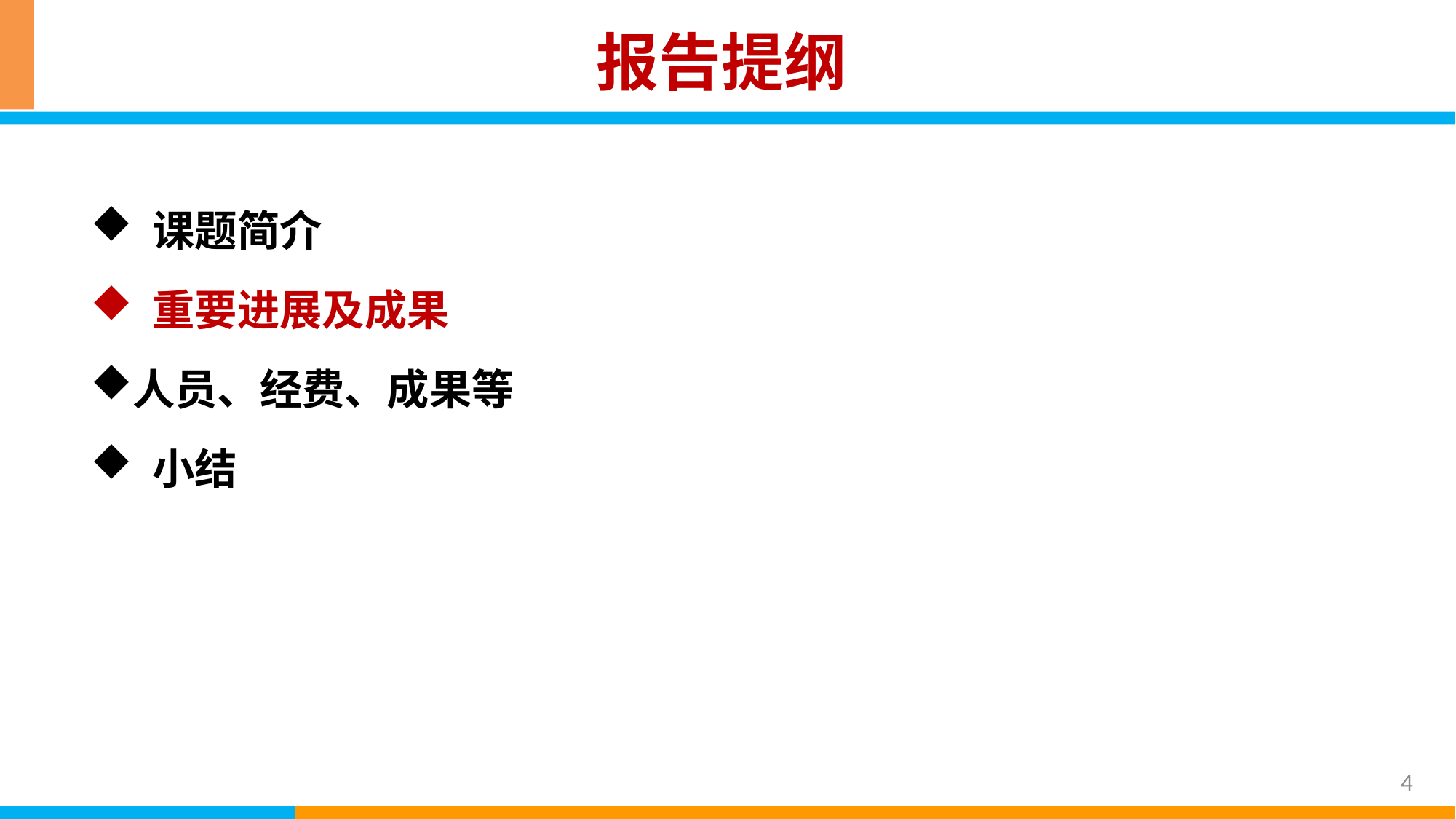

# 报告提纲
 课题简介
 重要进展及成果
人员、经费、成果等
 小结
4